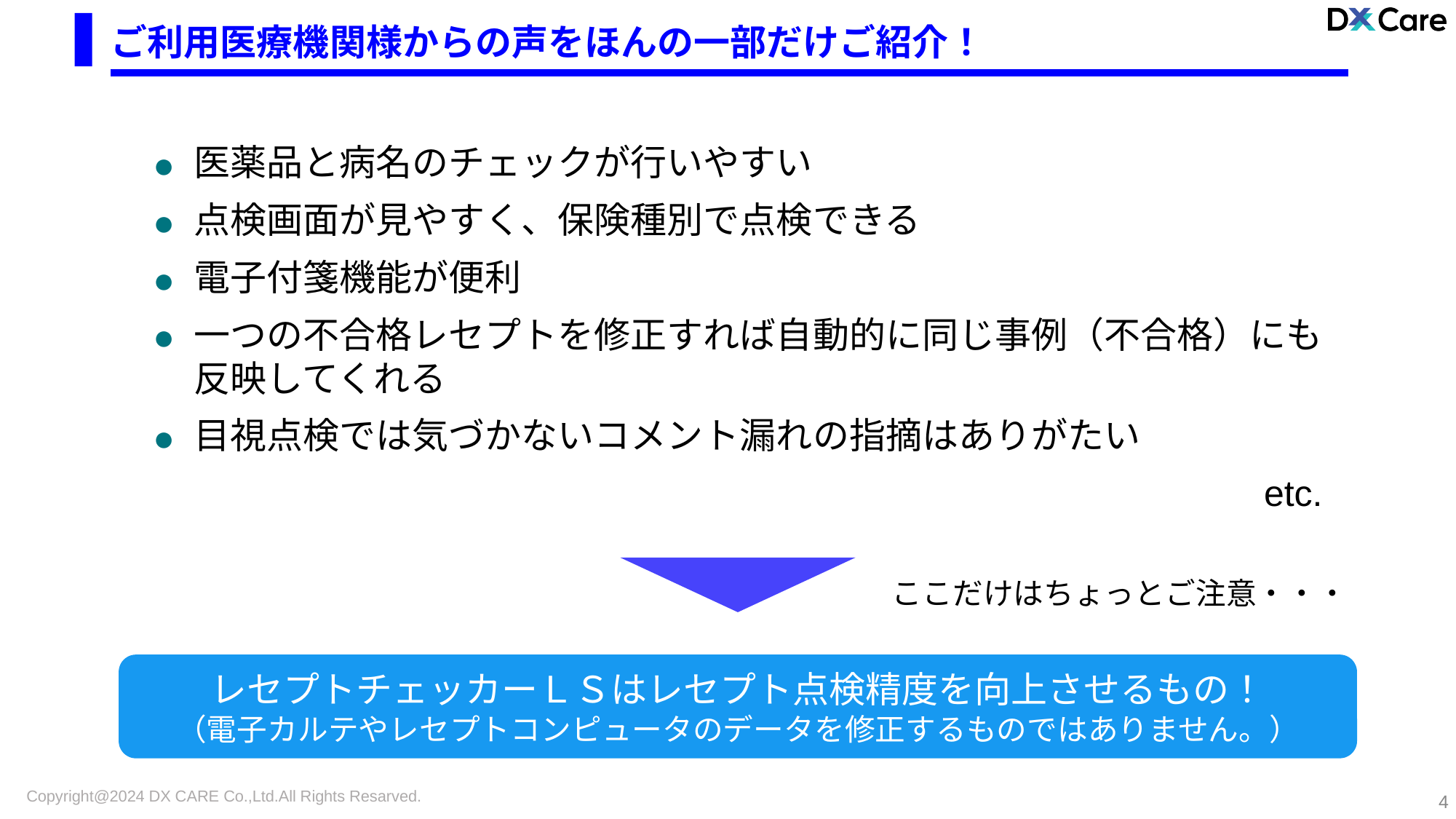

ご利用医療機関様からの声をほんの一部だけご紹介！
医薬品と病名のチェックが行いやすい
点検画面が見やすく、保険種別で点検できる
電子付箋機能が便利
一つの不合格レセプトを修正すれば自動的に同じ事例（不合格）にも反映してくれる
目視点検では気づかないコメント漏れの指摘はありがたい
etc.

ここだけはちょっとご注意・・・
レセプトチェッカーＬＳはレセプト点検精度を向上させるもの！
（電子カルテやレセプトコンピュータのデータを修正するものではありません。）
4